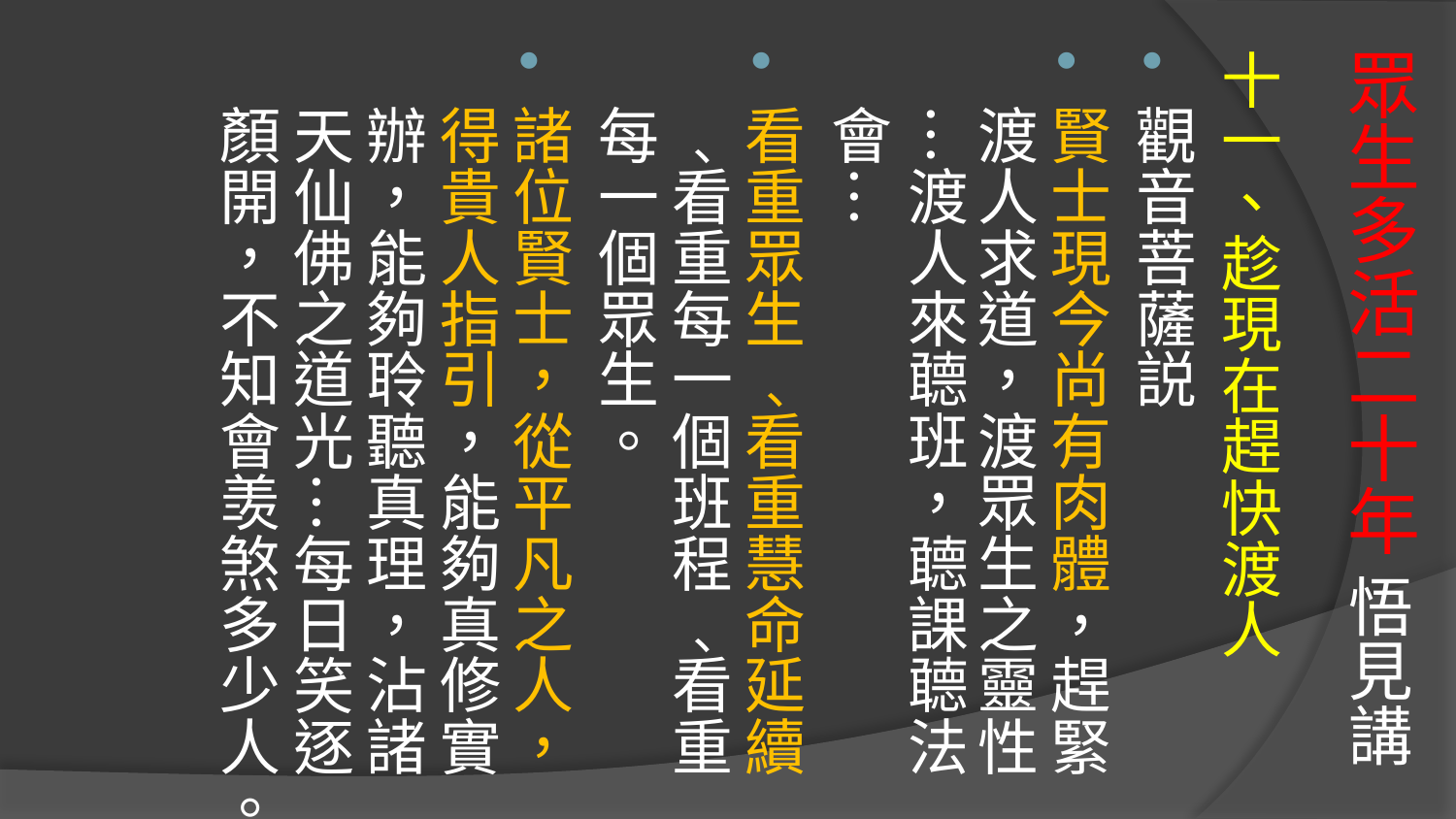

# 眾生多活二十年 悟見講
十一、趁現在趕快渡人
觀音菩薩説
賢士現今尚有肉體，趕緊渡人求道，渡眾生之靈性…渡人來聼班，聼課聼法會…
看重眾生﹑看重慧命延續﹑看重每一個班程﹑看重每一個眾生。
諸位賢士，從平凡之人，得貴人指引，能夠真修實辦，能夠聆聽真理，沾諸天仙佛之道光…每日笑逐顏開，不知會羡煞多少人。